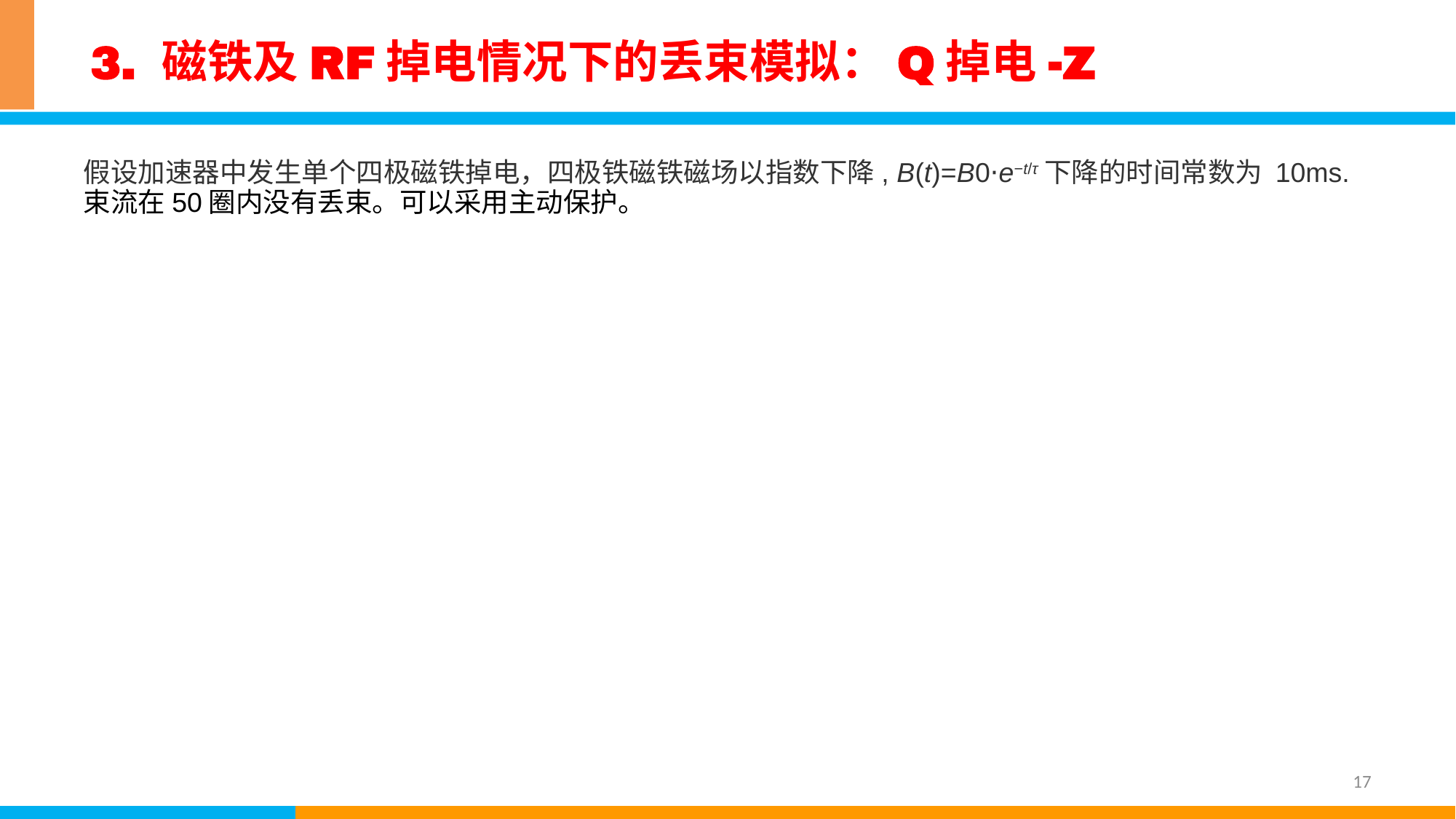

# 3. 磁铁及RF掉电情况下的丢束模拟：Q掉电-Z
假设加速器中发生单个四极磁铁掉电，四极铁磁铁磁场以指数下降, B(t)=B0​⋅e−t/τ下降的时间常数为 10ms.束流在50圈内没有丢束。可以采用主动保护。

17